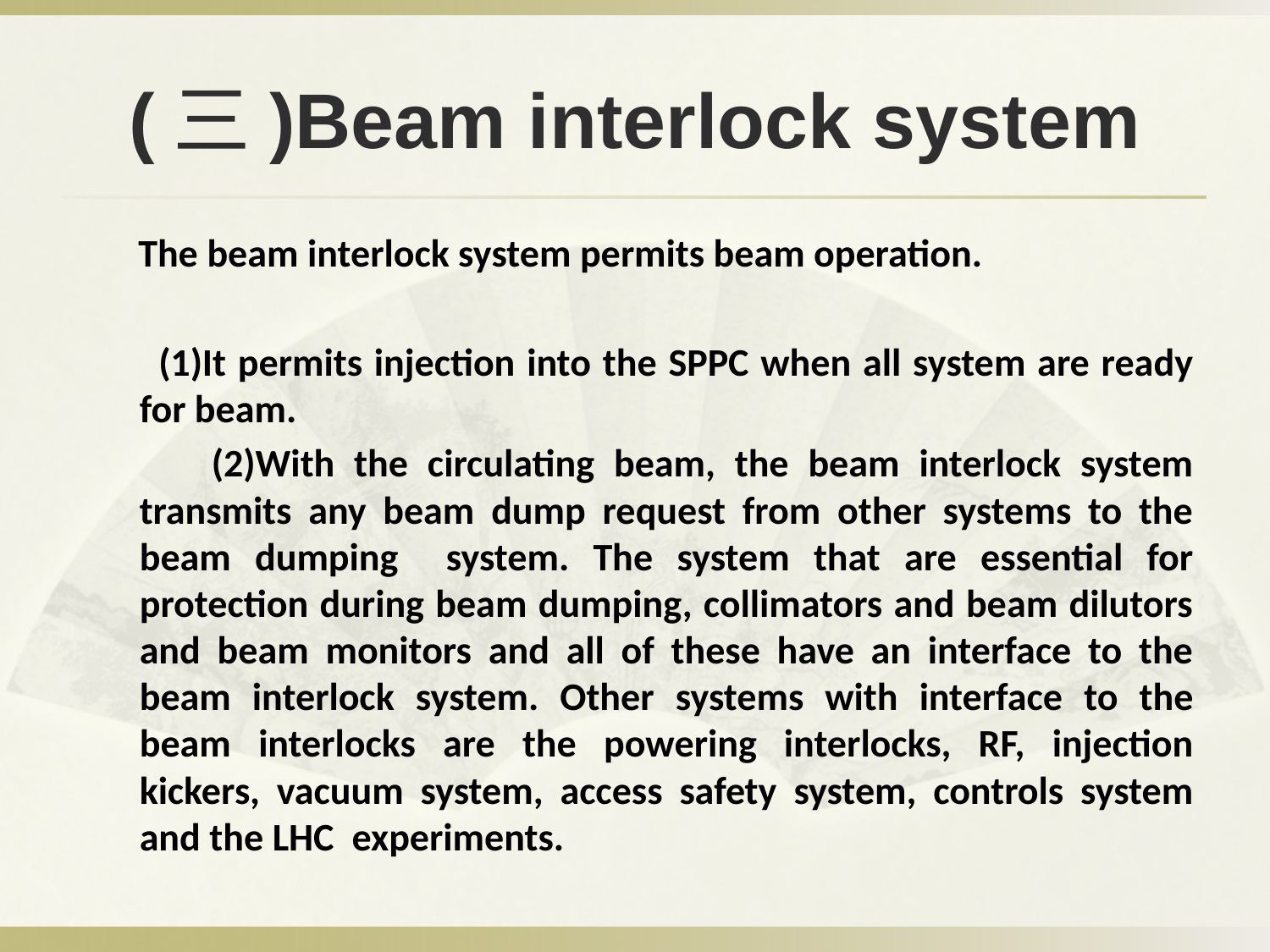

# (三)Beam interlock system
       The beam interlock system permits beam operation.

       (1)It permits injection into the SPPC when all system are ready for beam.
       (2)With the circulating beam, the beam interlock system transmits any beam dump request from other systems to the beam dumping  system. The system that are essential for protection during beam dumping, collimators and beam dilutors and beam monitors and all of these have an interface to the beam interlock system. Other systems with interface to the beam interlocks are the powering interlocks, RF, injection kickers, vacuum system, access safety system, controls system and the LHC  experiments.